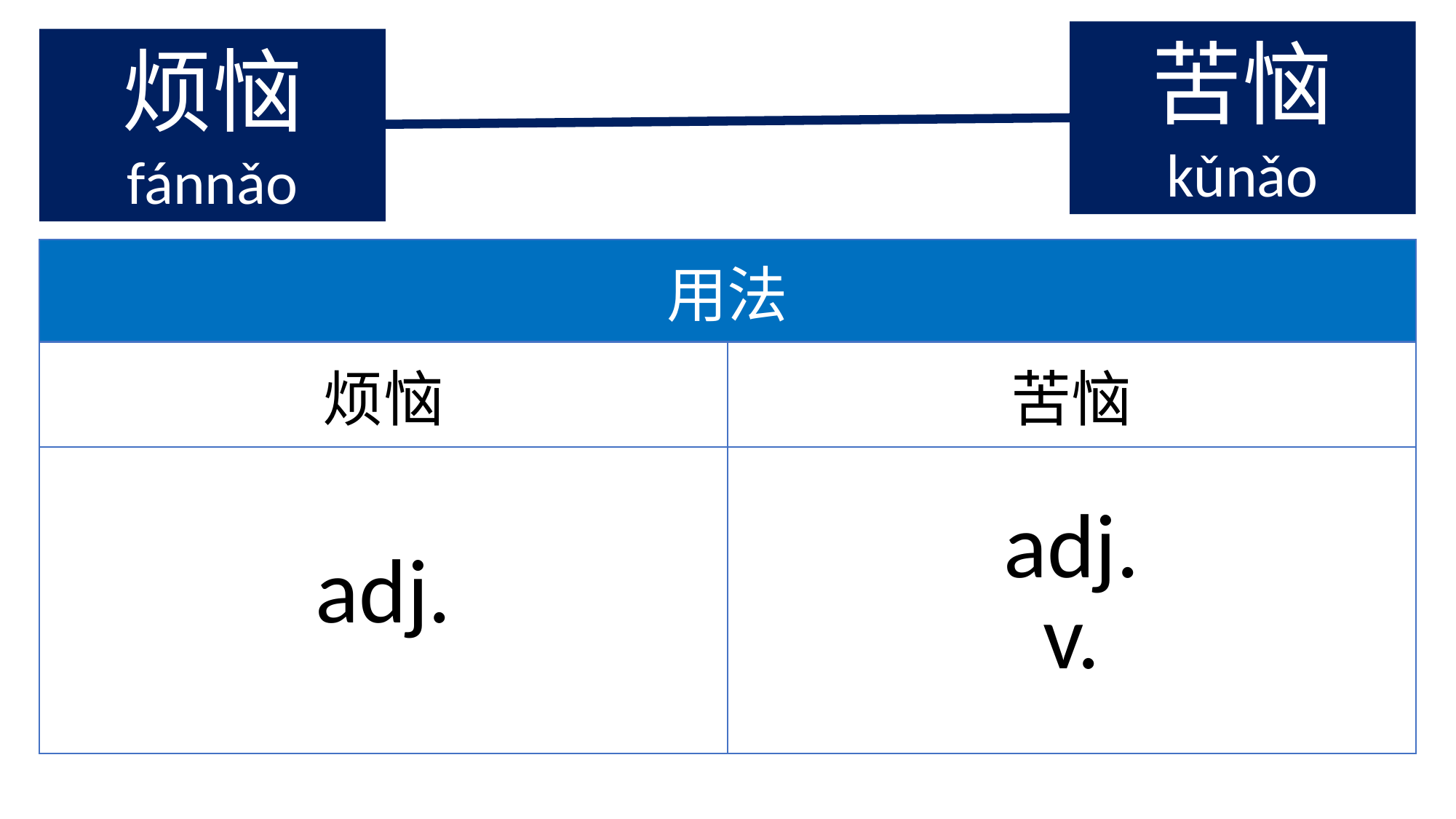

苦恼
kǔnǎo
烦恼
fánnǎo
| 用法 |  |
| --- | --- |
| 烦恼 | 苦恼 |
| adj. | adj. v. |